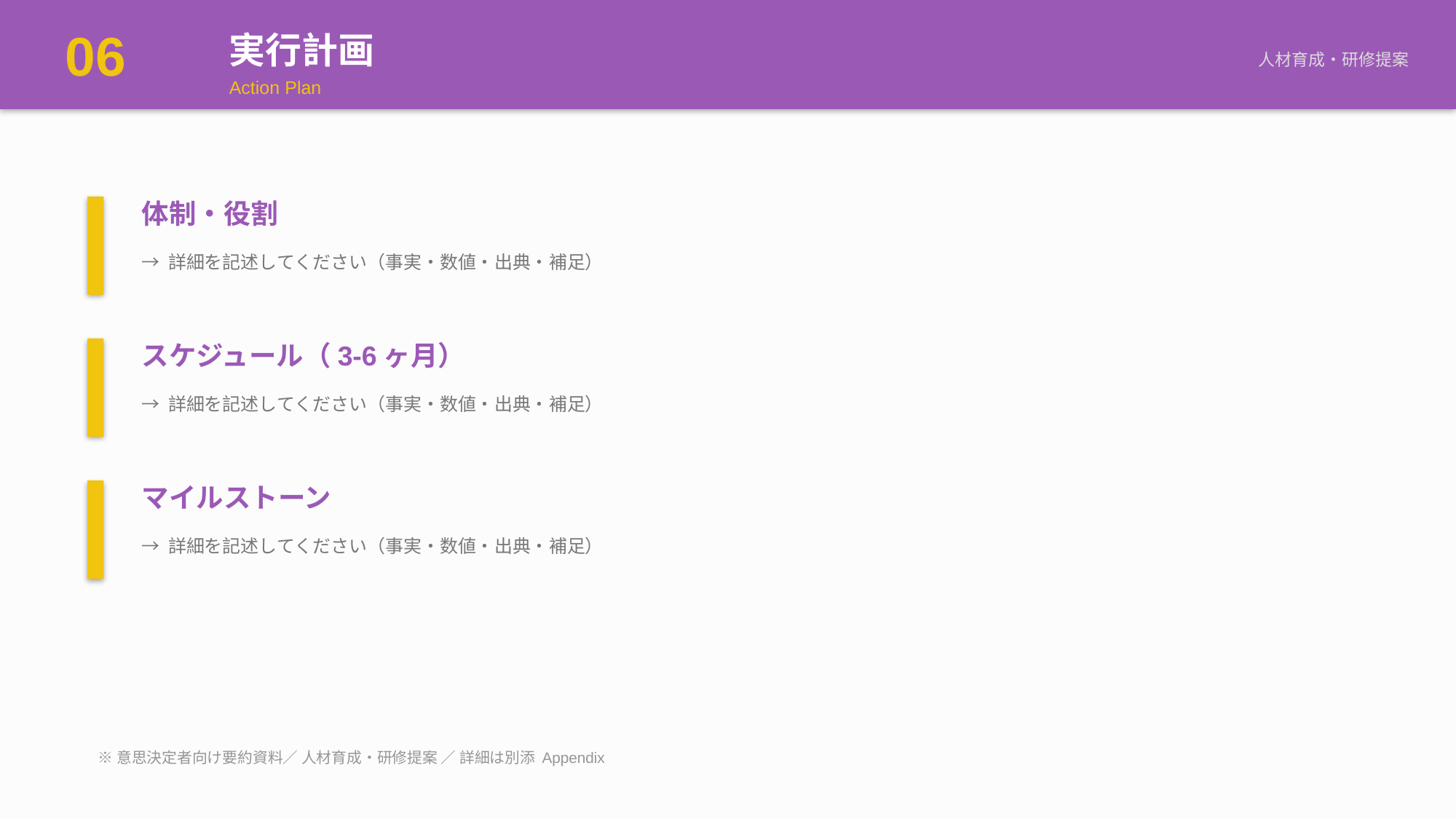

06
実行計画
人材育成・研修提案
Action Plan
体制・役割

→ 詳細を記述してください（事実・数値・出典・補足）
スケジュール（3-6ヶ月）

→ 詳細を記述してください（事実・数値・出典・補足）
マイルストーン

→ 詳細を記述してください（事実・数値・出典・補足）
※意思決定者向け要約資料／ 人材育成・研修提案 ／ 詳細は別添 Appendix